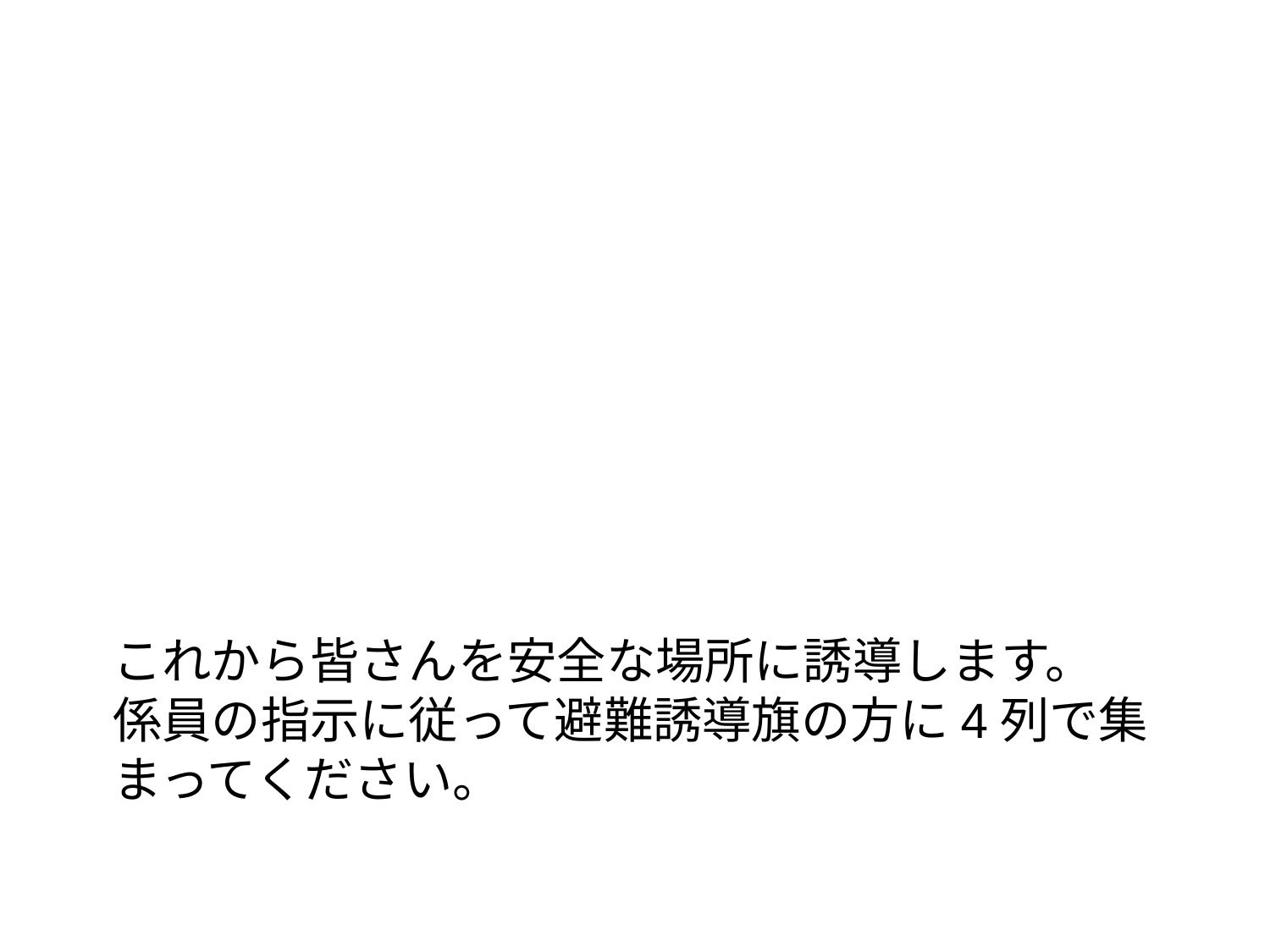

これから皆さんを安全な場所に誘導します。
係員の指示に従って避難誘導旗の方に4列で集まってください。